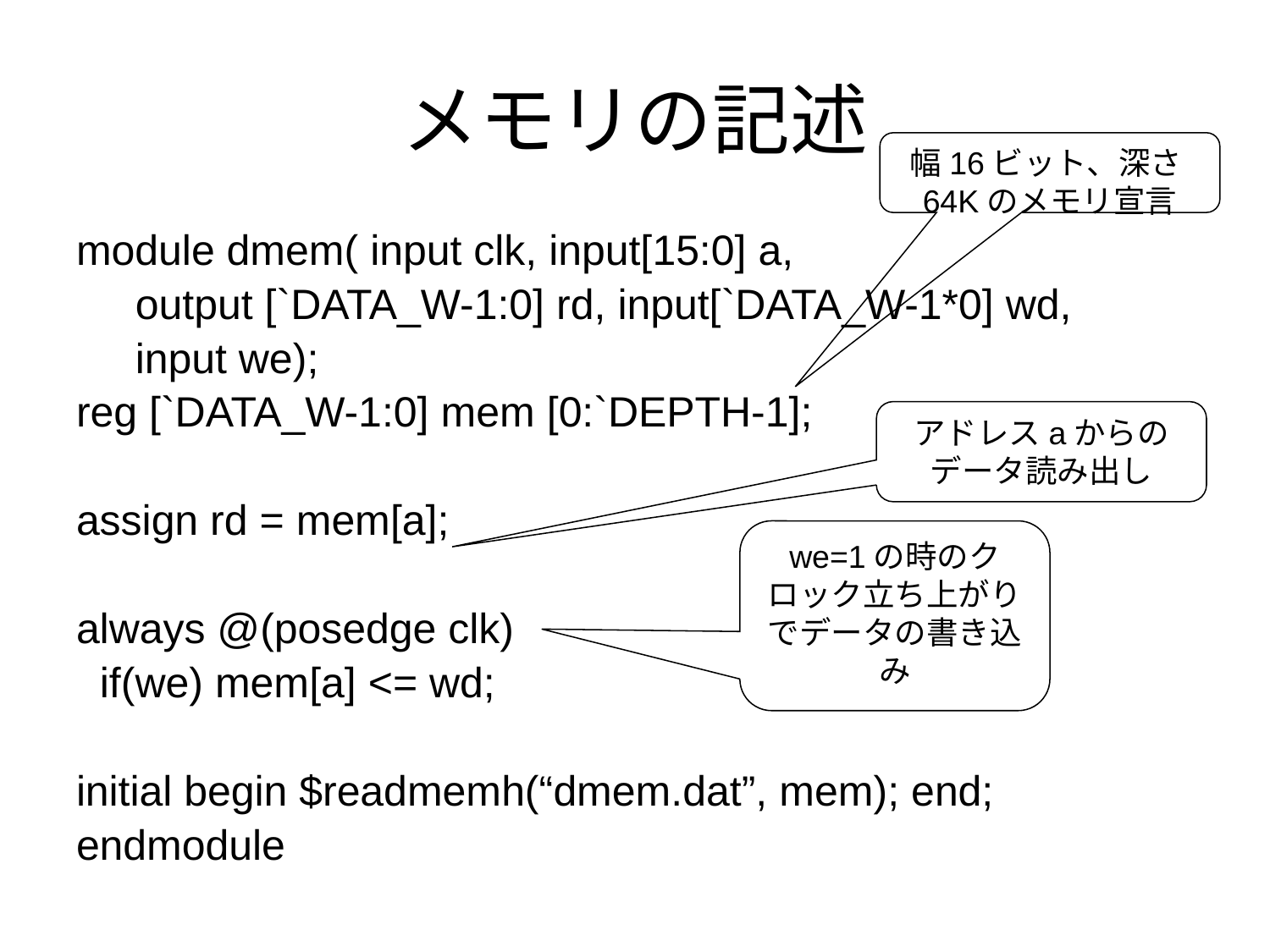

# メモリの記述
幅16ビット、深さ64Kのメモリ宣言
module dmem( input clk, input[15:0] a,
     output [`DATA_W-1:0] rd, input[`DATA_W-1*0] wd,
     input we);
reg [`DATA_W-1:0] mem [0:`DEPTH-1];

assign rd = mem[a];

always @(posedge clk)
  if(we) mem[a] <= wd;

initial begin $readmemh(“dmem.dat”, mem); end;
endmodule
アドレスaからのデータ読み出し
we=1の時のクロック立ち上がりでデータの書き込み